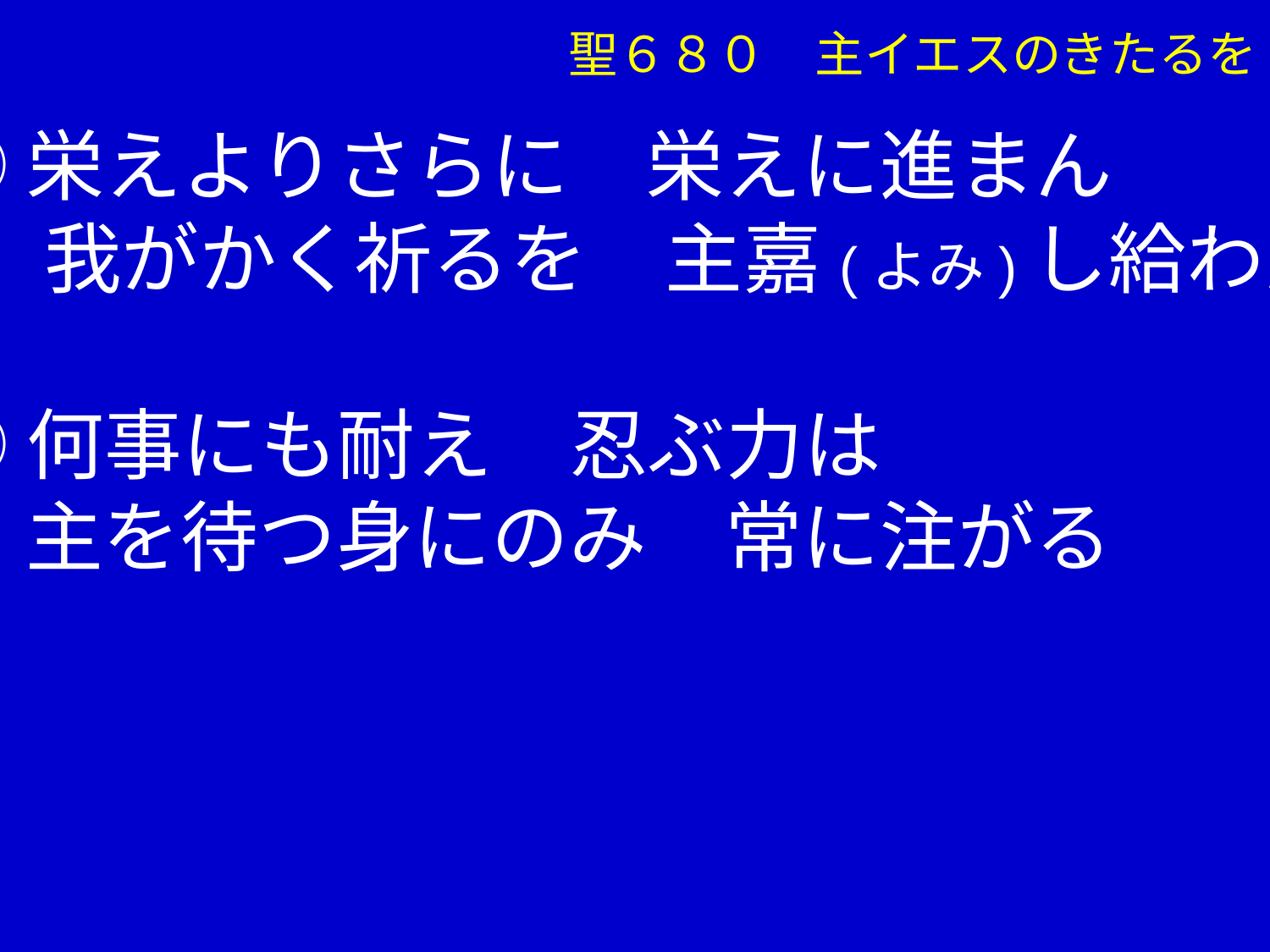

聖６８０　主イエスのきたるを
③栄えよりさらに　栄えに進まん
 　我がかく祈るを　主嘉(よみ)し給わん

④何事にも耐え　忍ぶ力は
　 主を待つ身にのみ　常に注がる